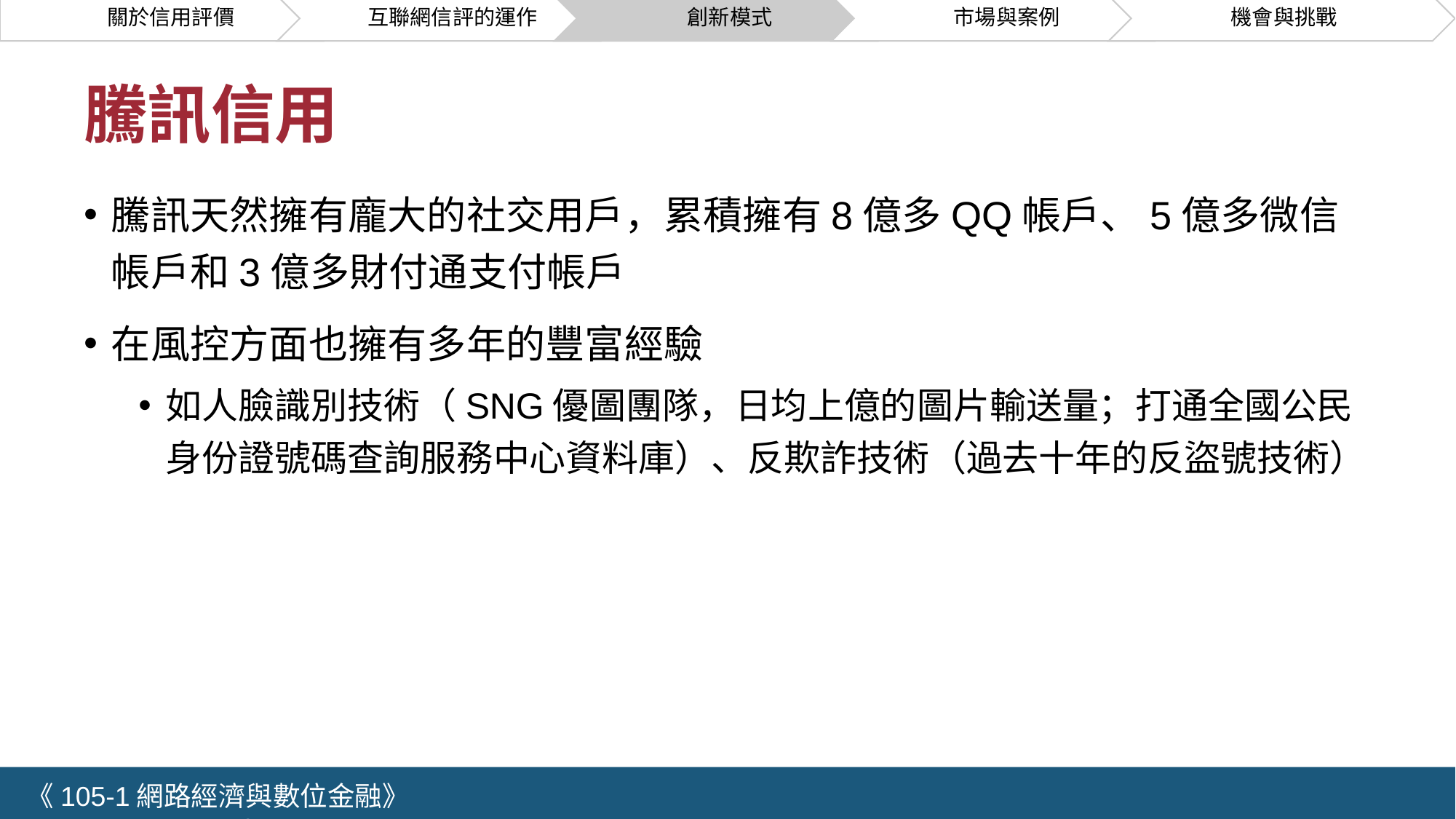

關於信用評價
互聯網信評的運作
創新模式
市場與案例
機會與挑戰
# 騰訊信用
騰訊天然擁有龐大的社交用戶，累積擁有8億多QQ帳戶、5億多微信帳戶和3億多財付通支付帳戶
在風控方面也擁有多年的豐富經驗
如人臉識別技術（SNG優圖團隊，日均上億的圖片輸送量；打通全國公民身份證號碼查詢服務中心資料庫）、反欺詐技術（過去十年的反盜號技術）
《105-1網路經濟與數位金融》                                                                                                                                             NCTU.IIM.IEBI Lab